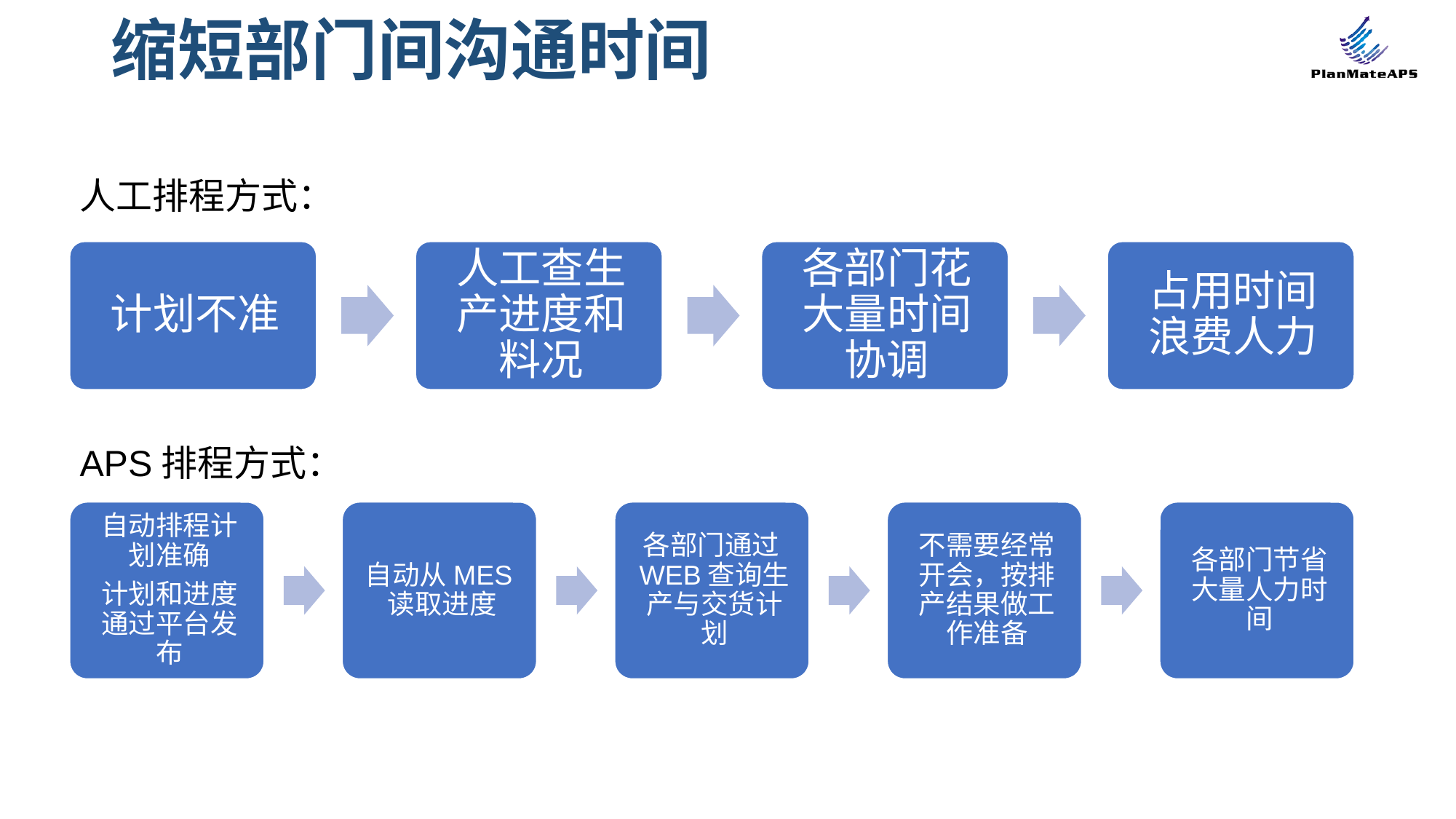

# 缩短部门间沟通时间
人工排程方式：
计划不准

人工查生产进度和料况

各部门花大量时间协调

占用时间浪费人力
APS排程方式：
自动排程计划准确
计划和进度通过平台发布

自动从MES读取进度

各部门通过WEB查询生产与交货计划

不需要经常开会，按排产结果做工作准备

各部门节省大量人力时间